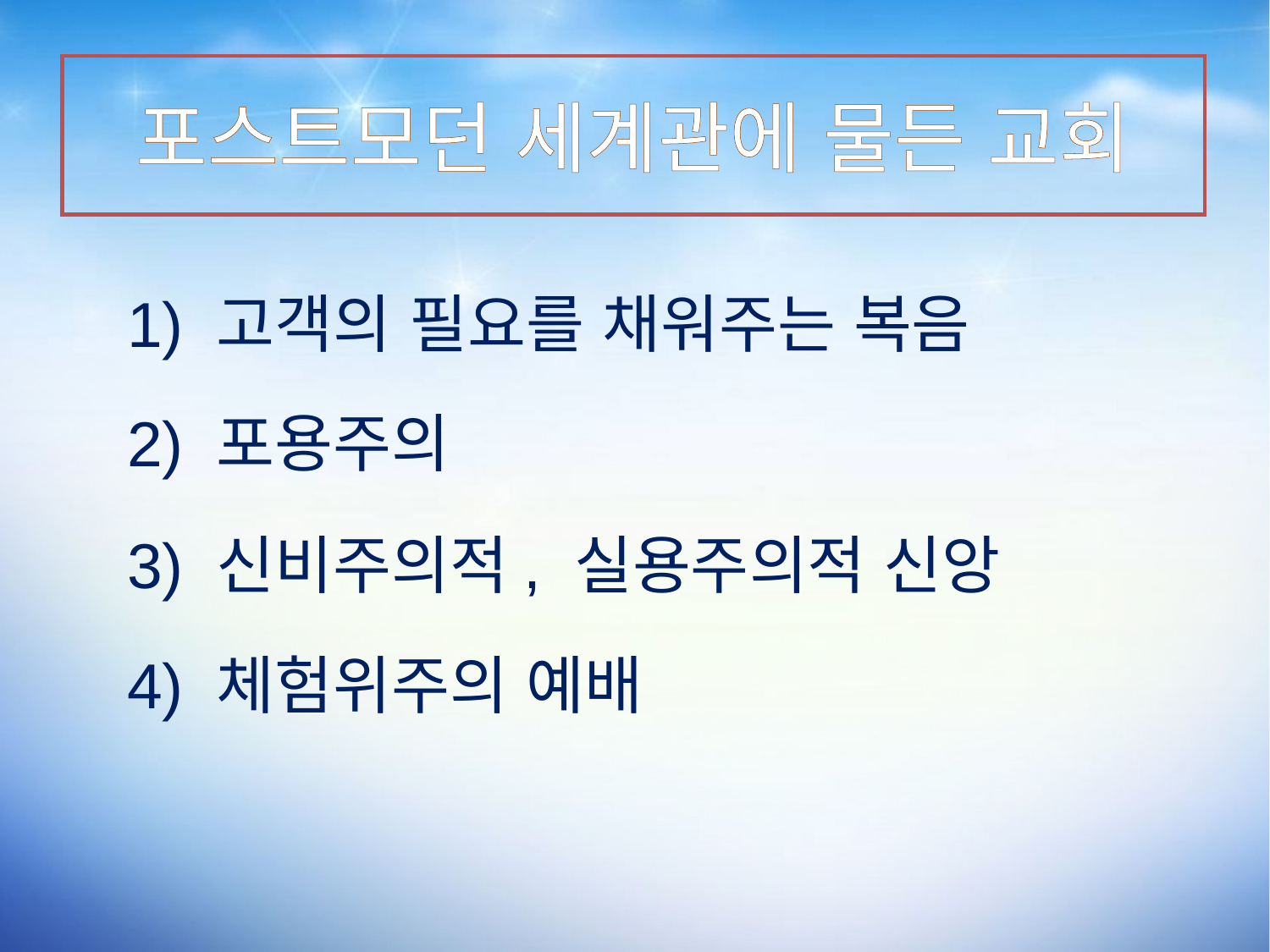

포스트모던 세계관에 물든 교회
1) 고객의 필요를 채워주는 복음
2) 포용주의
3) 신비주의적, 실용주의적 신앙
4) 체험위주의 예배